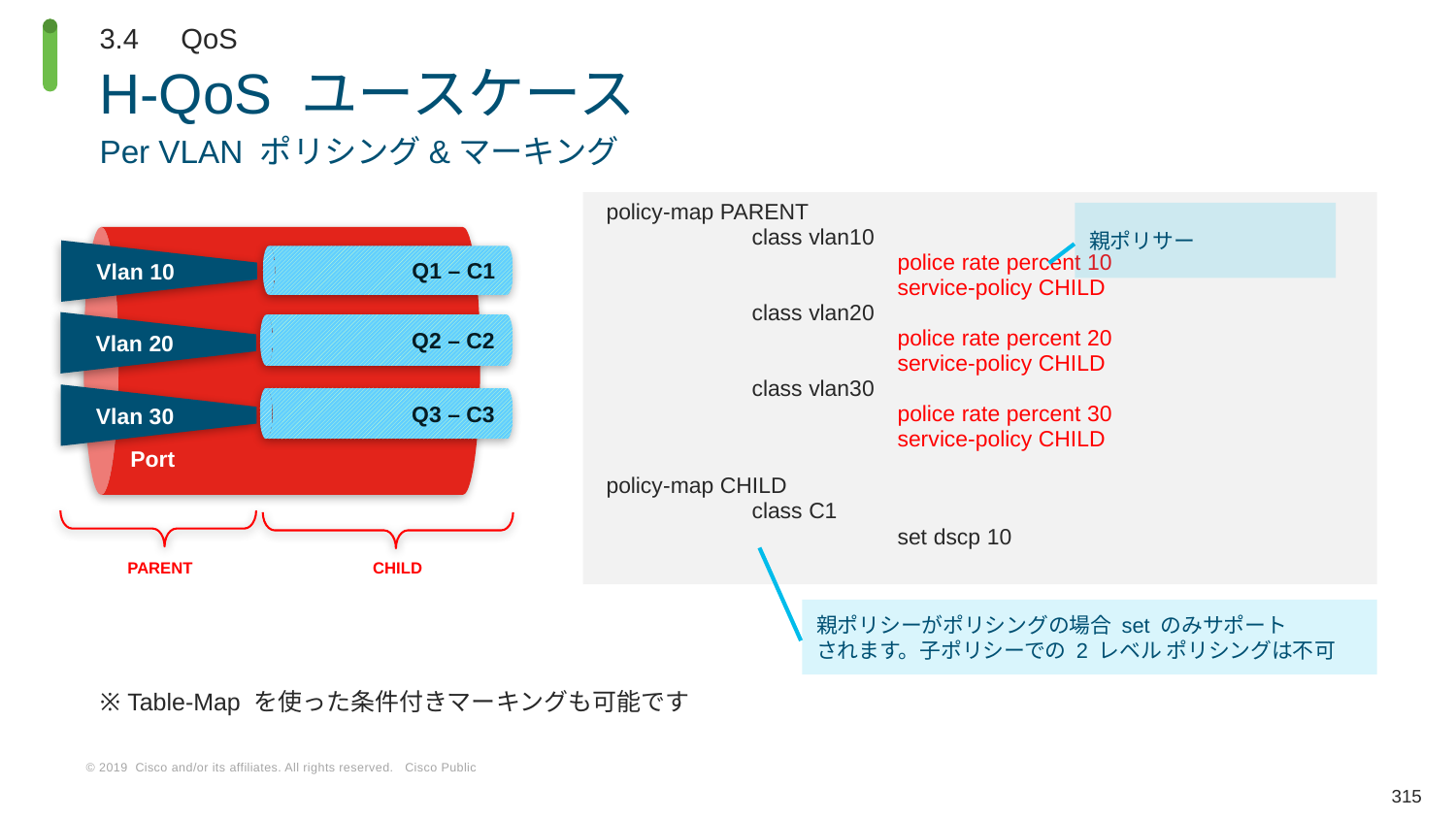

3.4　QoS
# H-QoS ユースケース
Per VLAN ポリシング&マーキング
Q1 – C1
Port
Vlan 10
policy-map PARENT
	class vlan10     
		police rate percent 10
		service-policy CHILD
	class vlan20
		police rate percent 20
		service-policy CHILD
	class vlan30     
		police rate percent 30
		service-policy CHILD
policy-map CHILD
	class C1
		set dscp 10
親ポリサー
Q2 – C2
Vlan 20
Q3 – C3
Vlan 30

CHILD
PARENT
親ポリシーがポリシングの場合 set のみサポート
されます。子ポリシーでの 2 レベル ポリシングは不可
※ Table-Map を使った条件付きマーキングも可能です
315